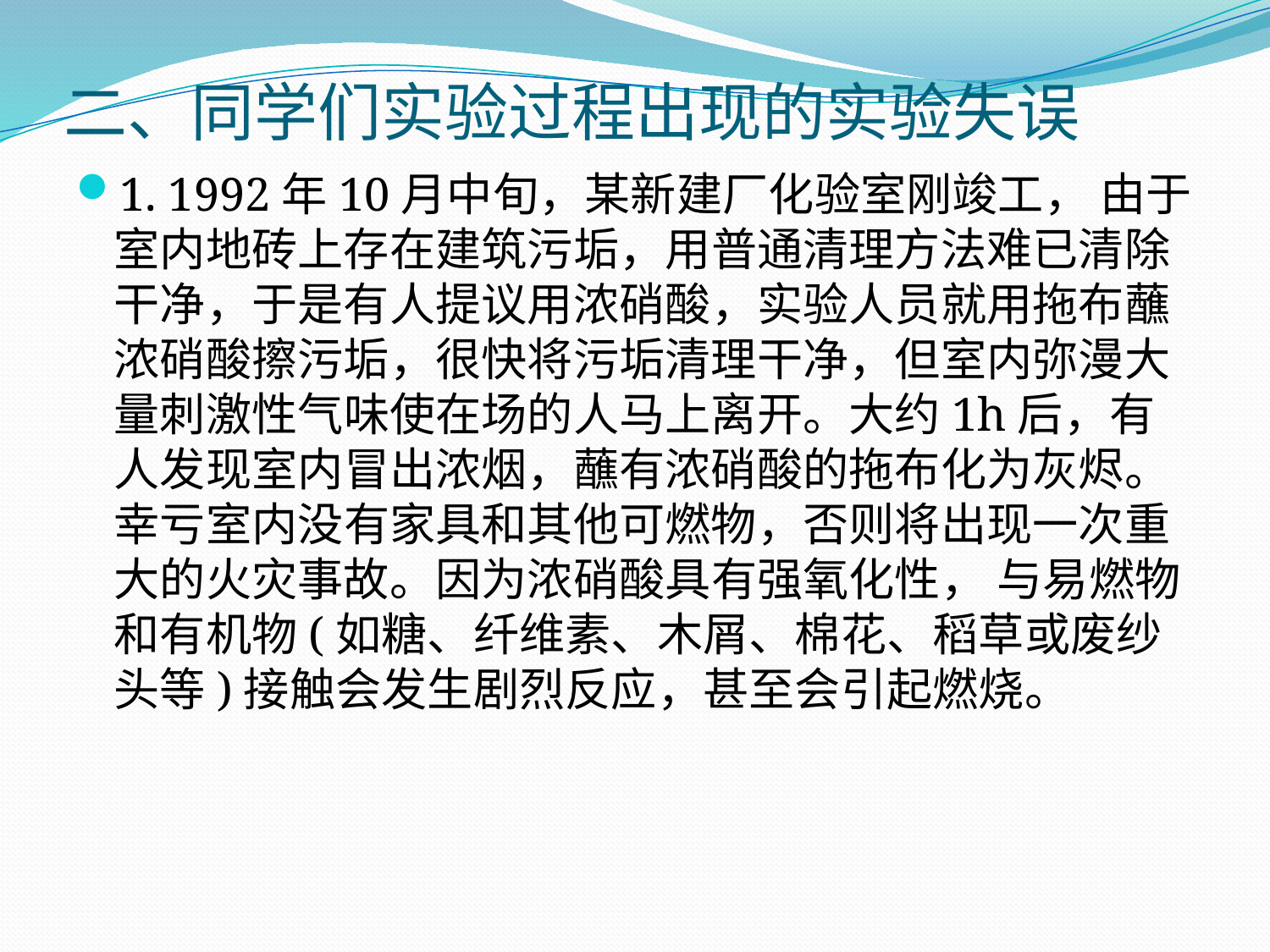

# 二、同学们实验过程出现的实验失误
1. 1992年10月中旬，某新建厂化验室刚竣工， 由于室内地砖上存在建筑污垢，用普通清理方法难已清除干净，于是有人提议用浓硝酸，实验人员就用拖布蘸浓硝酸擦污垢，很快将污垢清理干净，但室内弥漫大量刺激性气味使在场的人马上离开。大约1h后，有人发现室内冒出浓烟，蘸有浓硝酸的拖布化为灰烬。幸亏室内没有家具和其他可燃物，否则将出现一次重大的火灾事故。因为浓硝酸具有强氧化性， 与易燃物和有机物(如糖、纤维素、木屑、棉花、稻草或废纱头等)接触会发生剧烈反应，甚至会引起燃烧。